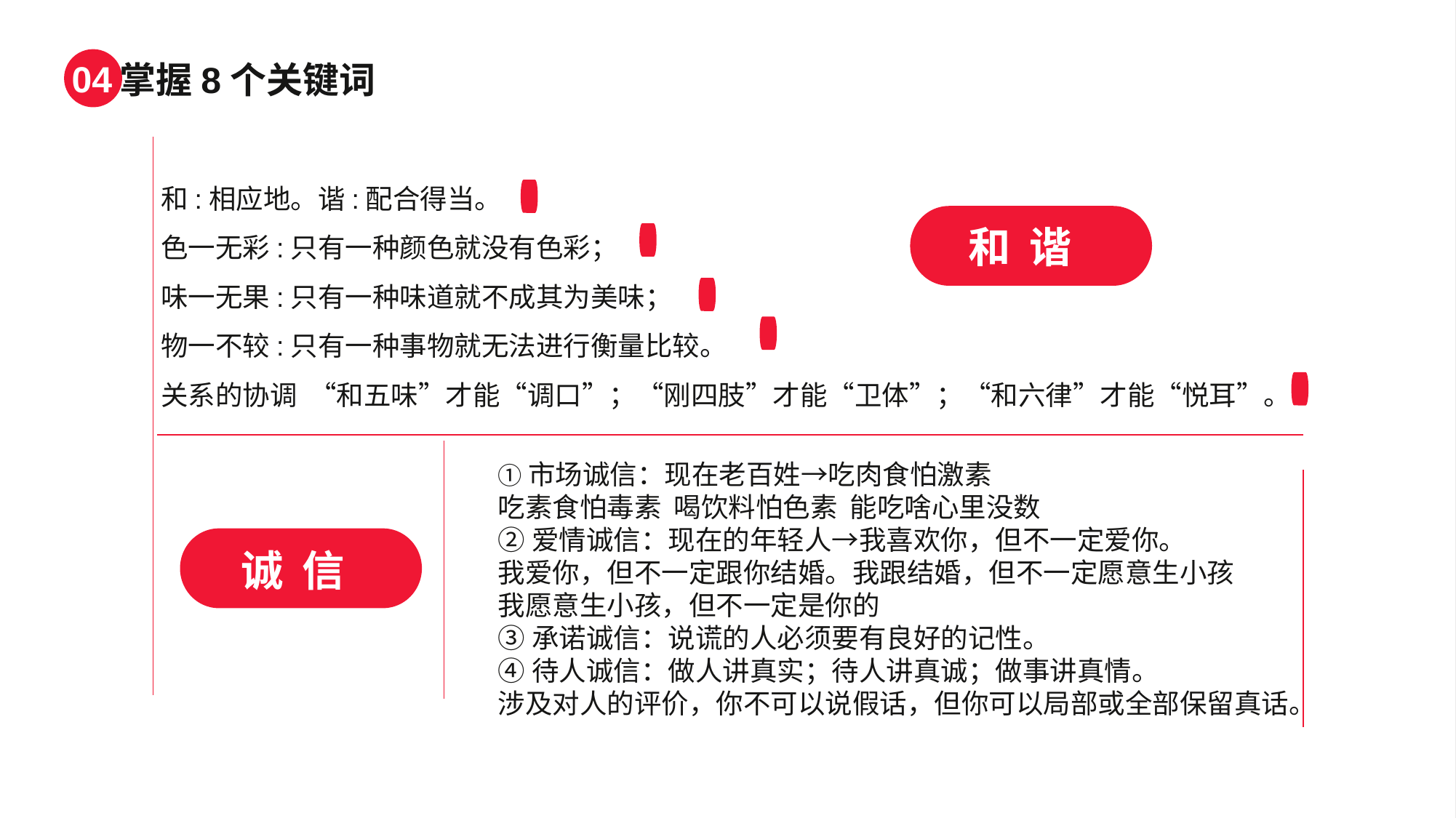

和:相应地。谐:配合得当。
色一无彩:只有一种颜色就没有色彩；
味一无果:只有一种味道就不成其为美味；
物一不较:只有一种事物就无法进行衡量比较。
关系的协调  “和五味”才能“调口”；“刚四肢”才能“卫体”；“和六律”才能“悦耳”。

和  谐
①市场诚信：现在老百姓→吃肉食怕激素
吃素食怕毒素  喝饮料怕色素  能吃啥心里没数
②爱情诚信：现在的年轻人→我喜欢你，但不一定爱你。
我爱你，但不一定跟你结婚。我跟结婚，但不一定愿意生小孩
我愿意生小孩，但不一定是你的
③承诺诚信：说谎的人必须要有良好的记性。
④待人诚信：做人讲真实；待人讲真诚；做事讲真情。
涉及对人的评价，你不可以说假话，但你可以局部或全部保留真话。

诚  信